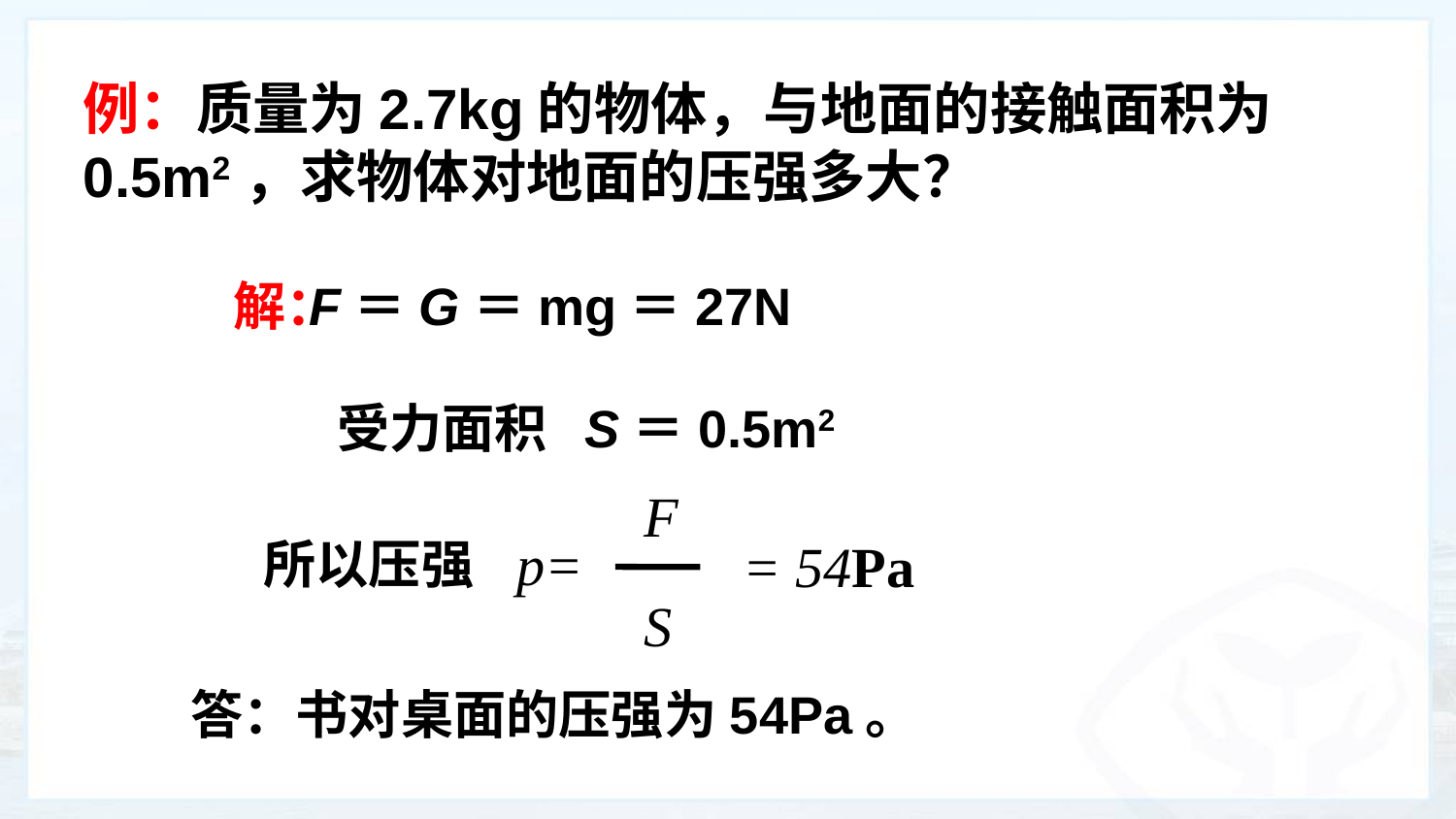

例：质量为2.7kg的物体，与地面的接触面积为0.5m2，求物体对地面的压强多大？

解：
F＝G＝mg＝27N
受力面积
S＝0.5m2

F
p=

S
所以压强
= 54Pa
答：书对桌面的压强为54Pa。